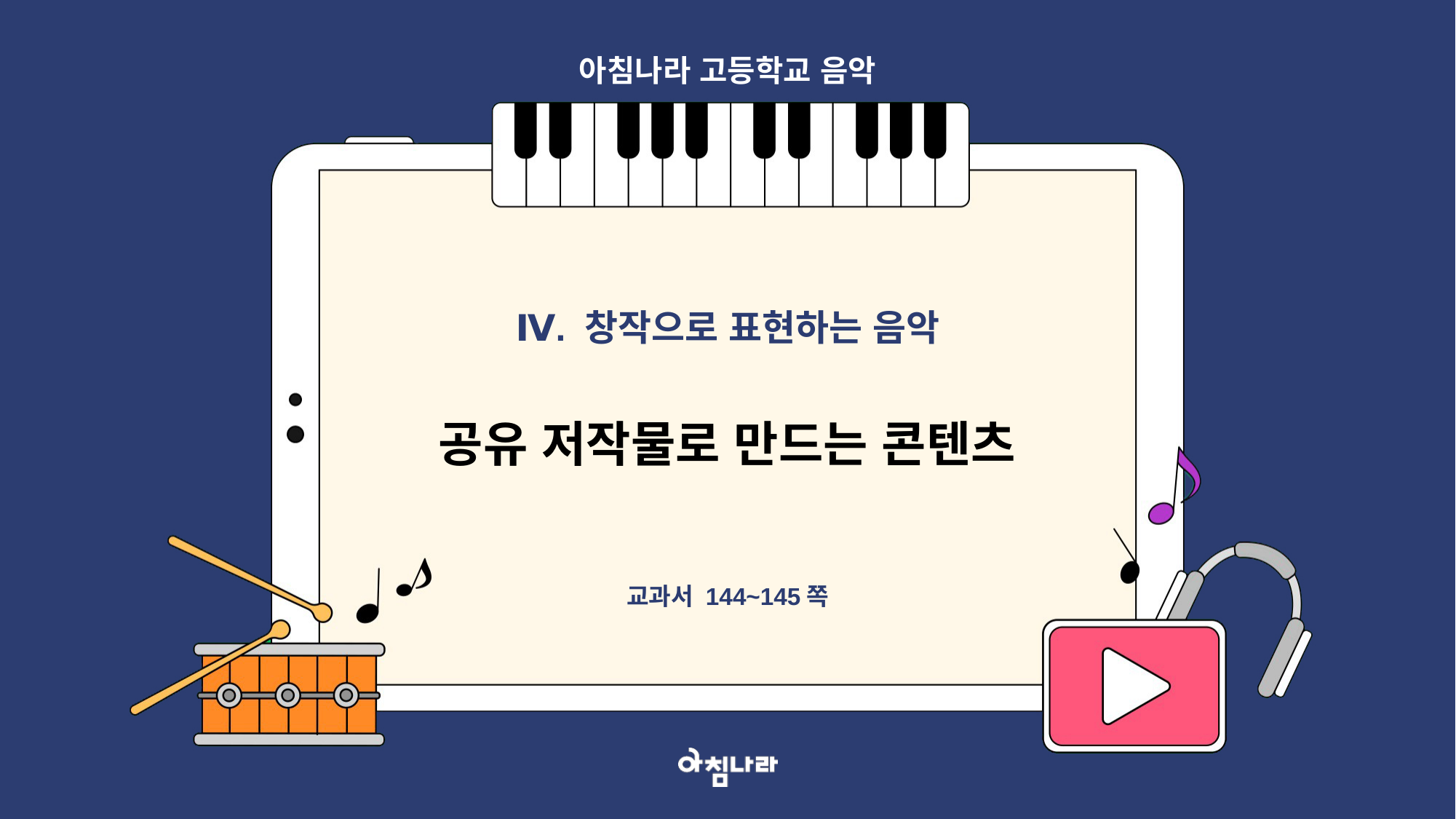

아침나라 고등학교 음악
Ⅳ. 창작으로 표현하는 음악
공유 저작물로 만드는 콘텐츠
교과서 144~145쪽